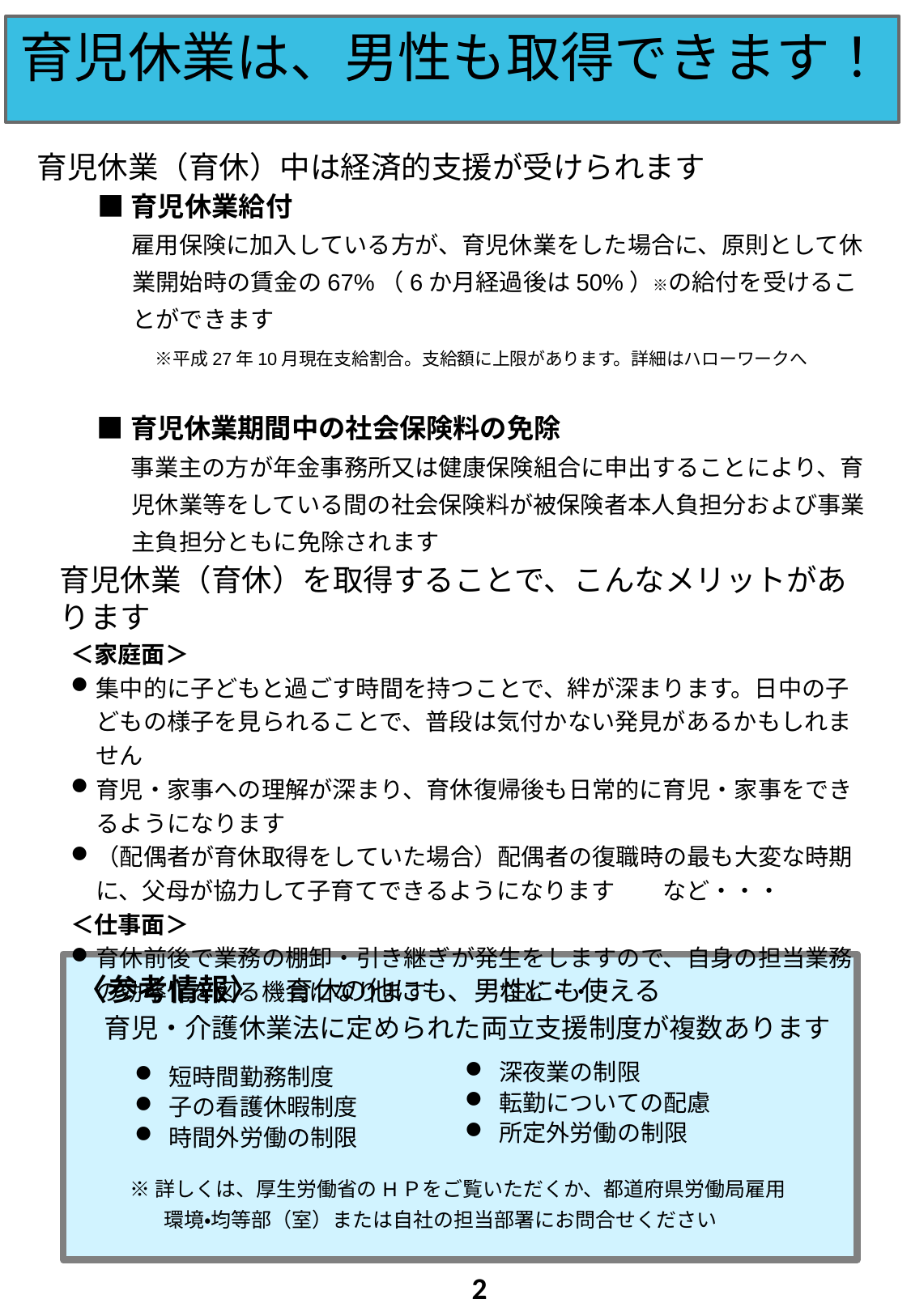

育児休業は、男性も取得できます！
育児休業（育休）中は経済的支援が受けられます
■育児休業給付
雇用保険に加入している方が、育児休業をした場合に、原則として休業開始時の賃金の67%（6か月経過後は50%）※の給付を受けることができます
　※平成27年10月現在支給割合。支給額に上限があります。詳細はハローワークへ

■育児休業期間中の社会保険料の免除
事業主の方が年金事務所又は健康保険組合に申出することにより、育児休業等をしている間の社会保険料が被保険者本人負担分および事業主負担分ともに免除されます
育児休業（育休）を取得することで、こんなメリットがあります
＜家庭面＞
集中的に子どもと過ごす時間を持つことで、絆が深まります。日中の子どもの様子を見られることで、普段は気付かない発見があるかもしれません
育児・家事への理解が深まり、育休復帰後も日常的に育児・家事をできるようになります
（配偶者が育休取得をしていた場合）配偶者の復職時の最も大変な時期に、父母が協力して子育てできるようになります　　など・・・
＜仕事面＞
育休前後で業務の棚卸・引き継ぎが発生をしますので、自身の担当業務の効率化を図る機会になります　　　など・・・

〈参考情報〉　育休の他にも、男性にも使える
　育児・介護休業法に定められた両立支援制度が複数あります
深夜業の制限
転勤についての配慮
所定外労働の制限
短時間勤務制度
子の看護休暇制度
時間外労働の制限
※詳しくは、厚生労働省のHＰをご覧いただくか、都道府県労働局雇用環境・均等部（室）または自社の担当部署にお問合せください
2